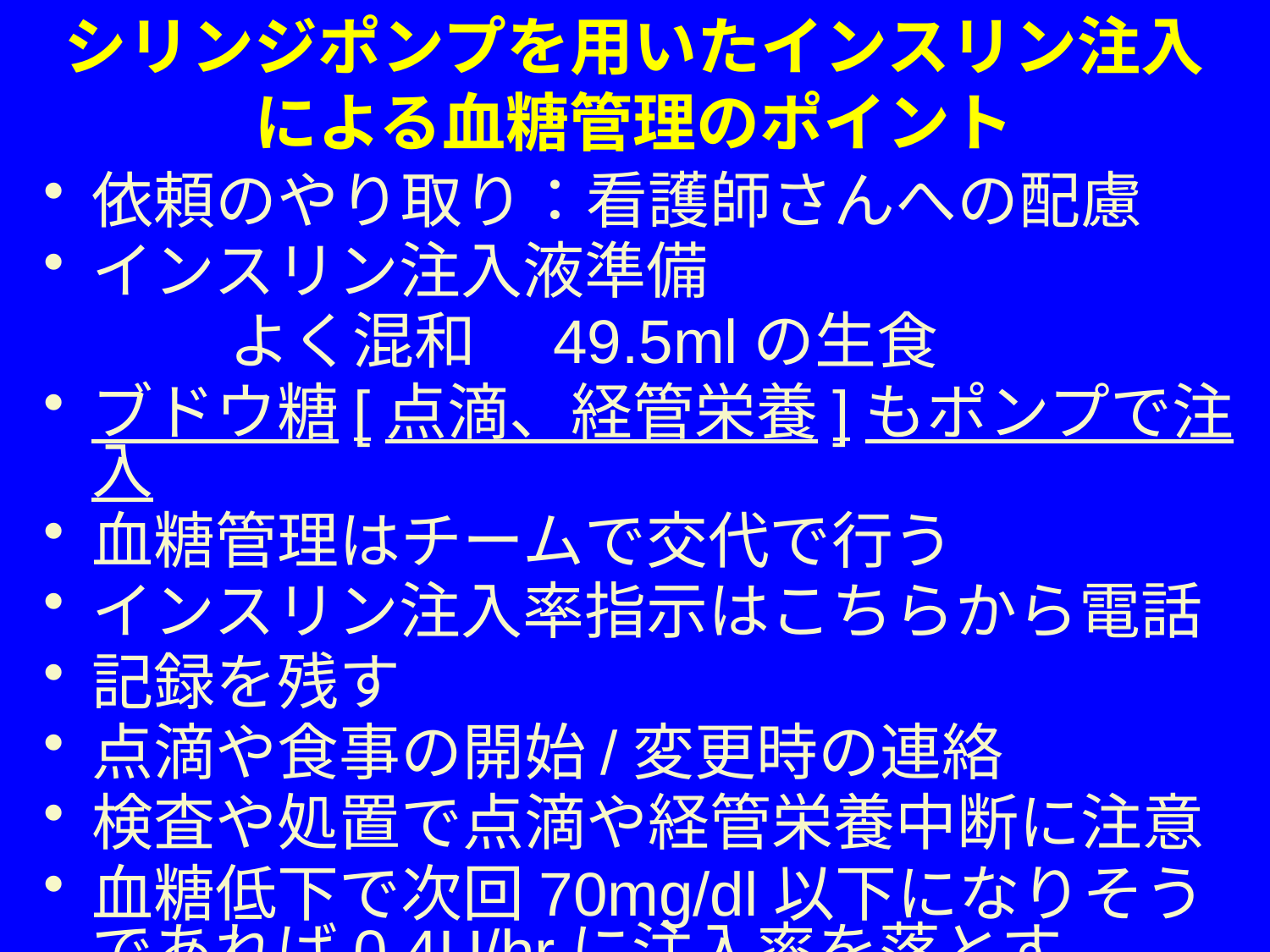

シリンジポンプを用いたインスリン注入
による血糖管理のポイント
# 依頼のやり取り：看護師さんへの配慮
インスリン注入液準備
　　　よく混和　49.5mlの生食
ブドウ糖[点滴、経管栄養]もポンプで注入
血糖管理はチームで交代で行う
インスリン注入率指示はこちらから電話
記録を残す
点滴や食事の開始/変更時の連絡
検査や処置で点滴や経管栄養中断に注意
血糖低下で次回70mg/dl以下になりそうであれば0.4U/hrに注入率を落とす